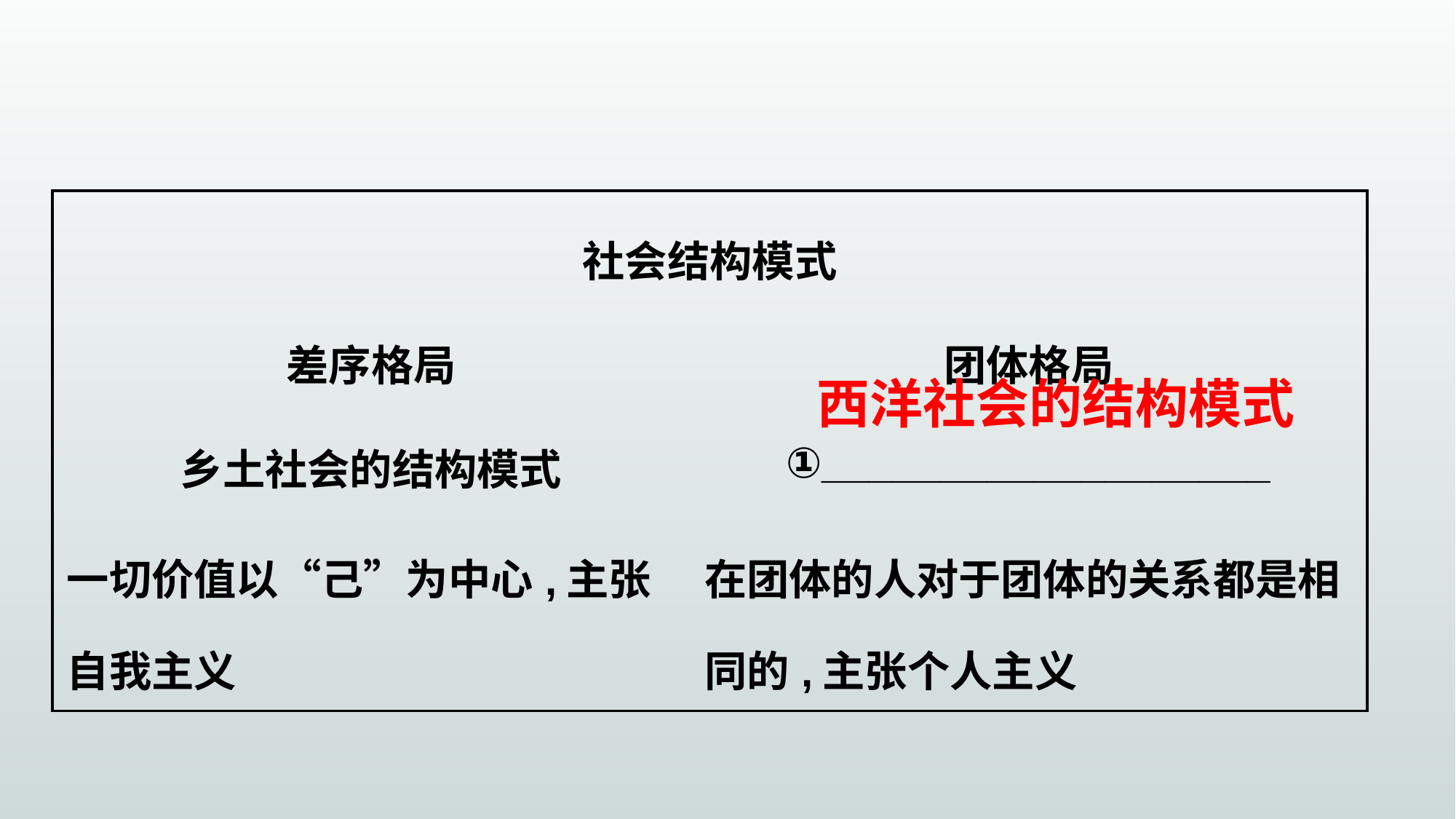

| 社会结构模式 |  |
| --- | --- |
| 差序格局 | 团体格局 |
| 乡土社会的结构模式 | ①\_\_\_\_\_\_\_\_\_\_\_\_\_\_\_\_\_\_\_ |
| 一切价值以“己”为中心,主张自我主义 | 在团体的人对于团体的关系都是相同的,主张个人主义 |
西洋社会的结构模式